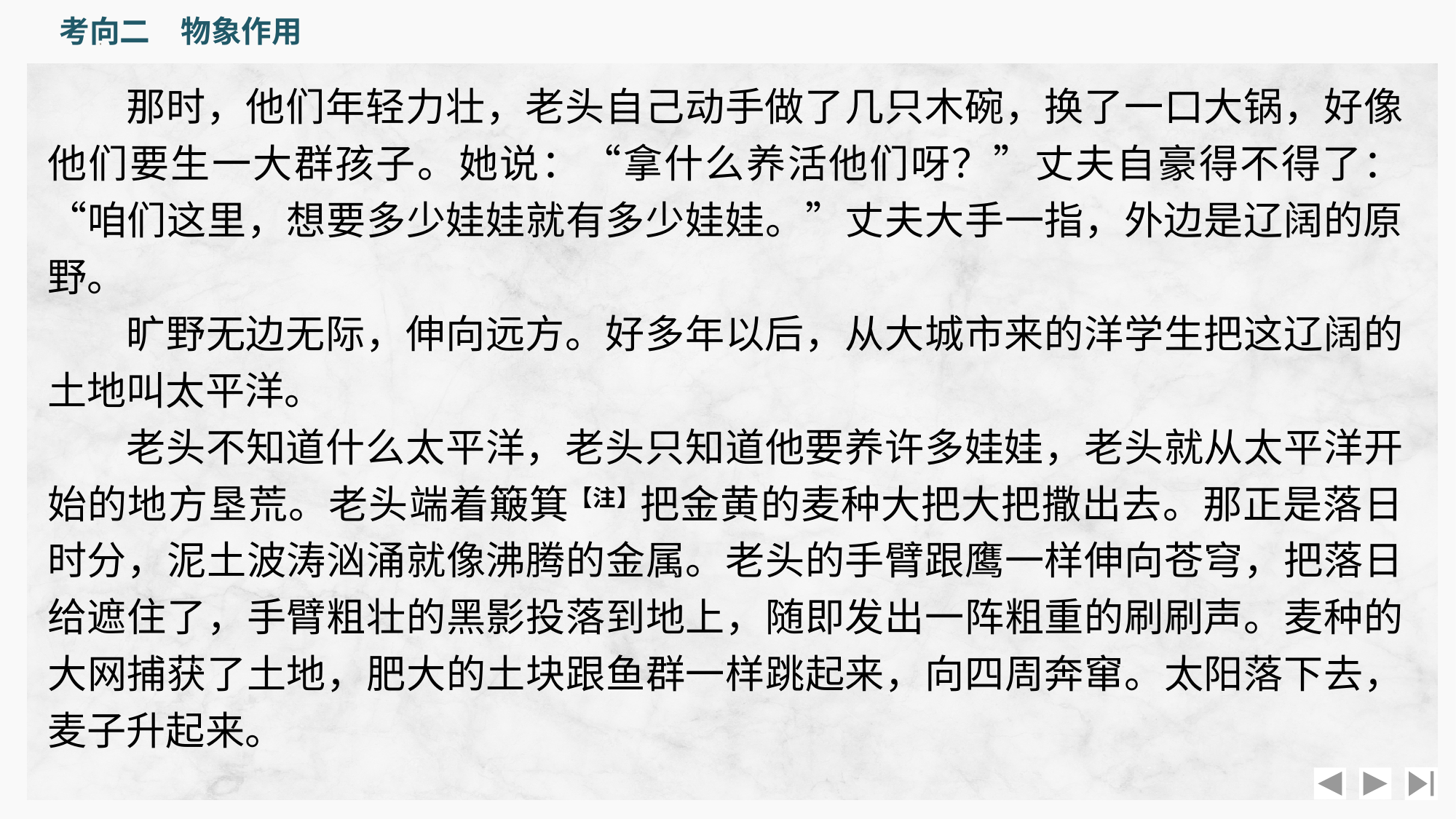

那时，他们年轻力壮，老头自己动手做了几只木碗，换了一口大锅，好像他们要生一大群孩子。她说：“拿什么养活他们呀？”丈夫自豪得不得了：“咱们这里，想要多少娃娃就有多少娃娃。”丈夫大手一指，外边是辽阔的原野。
旷野无边无际，伸向远方。好多年以后，从大城市来的洋学生把这辽阔的土地叫太平洋。
老头不知道什么太平洋，老头只知道他要养许多娃娃，老头就从太平洋开始的地方垦荒。老头端着簸箕【注】把金黄的麦种大把大把撒出去。那正是落日时分，泥土波涛汹涌就像沸腾的金属。老头的手臂跟鹰一样伸向苍穹，把落日给遮住了，手臂粗壮的黑影投落到地上，随即发出一阵粗重的刷刷声。麦种的大网捕获了土地，肥大的土块跟鱼群一样跳起来，向四周奔窜。太阳落下去，麦子升起来。